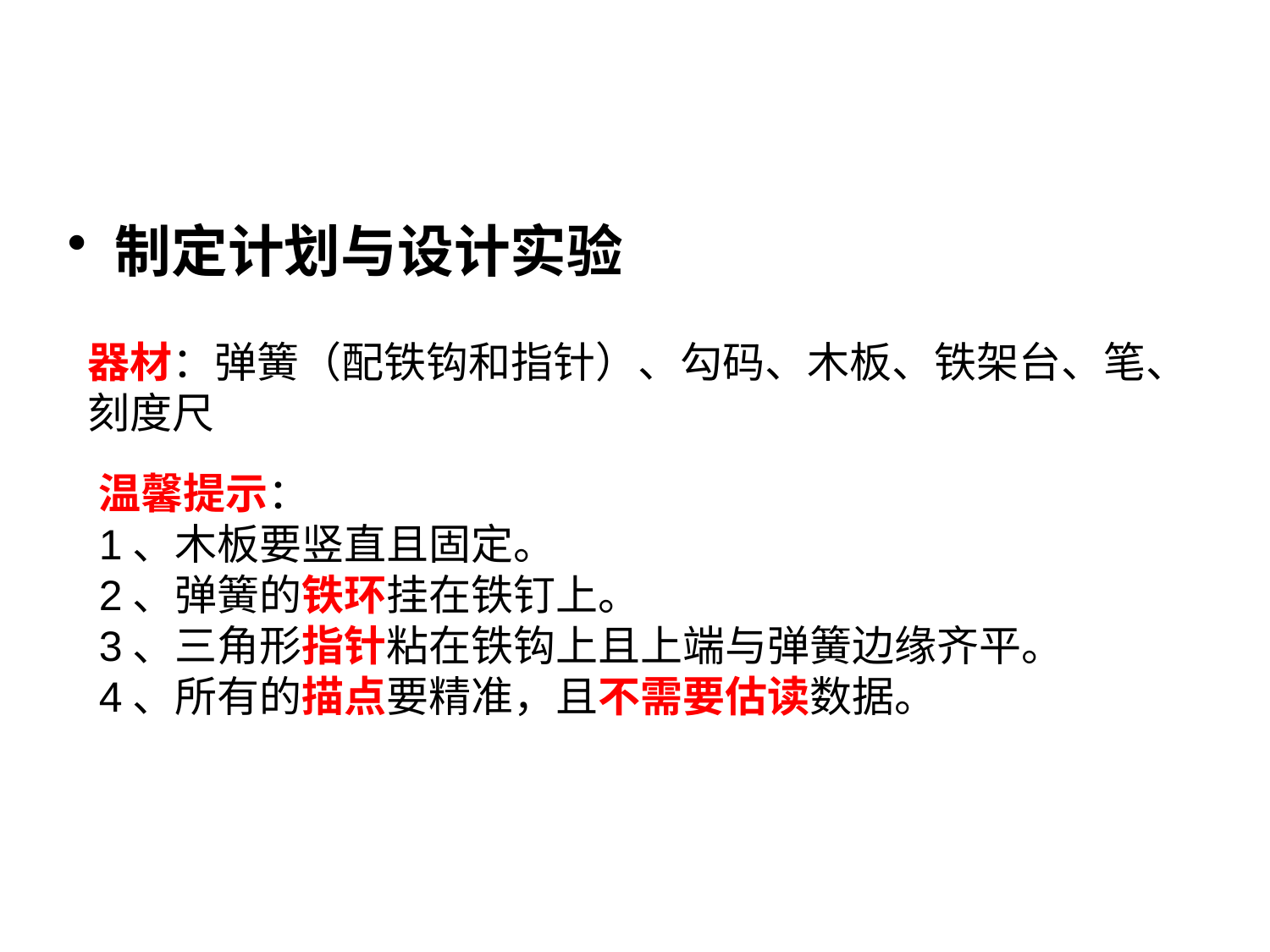

制定计划与设计实验
器材：弹簧（配铁钩和指针）、勾码、木板、铁架台、笔、刻度尺
温馨提示：
1、木板要竖直且固定。
2、弹簧的铁环挂在铁钉上。
3、三角形指针粘在铁钩上且上端与弹簧边缘齐平。
4、所有的描点要精准，且不需要估读数据。